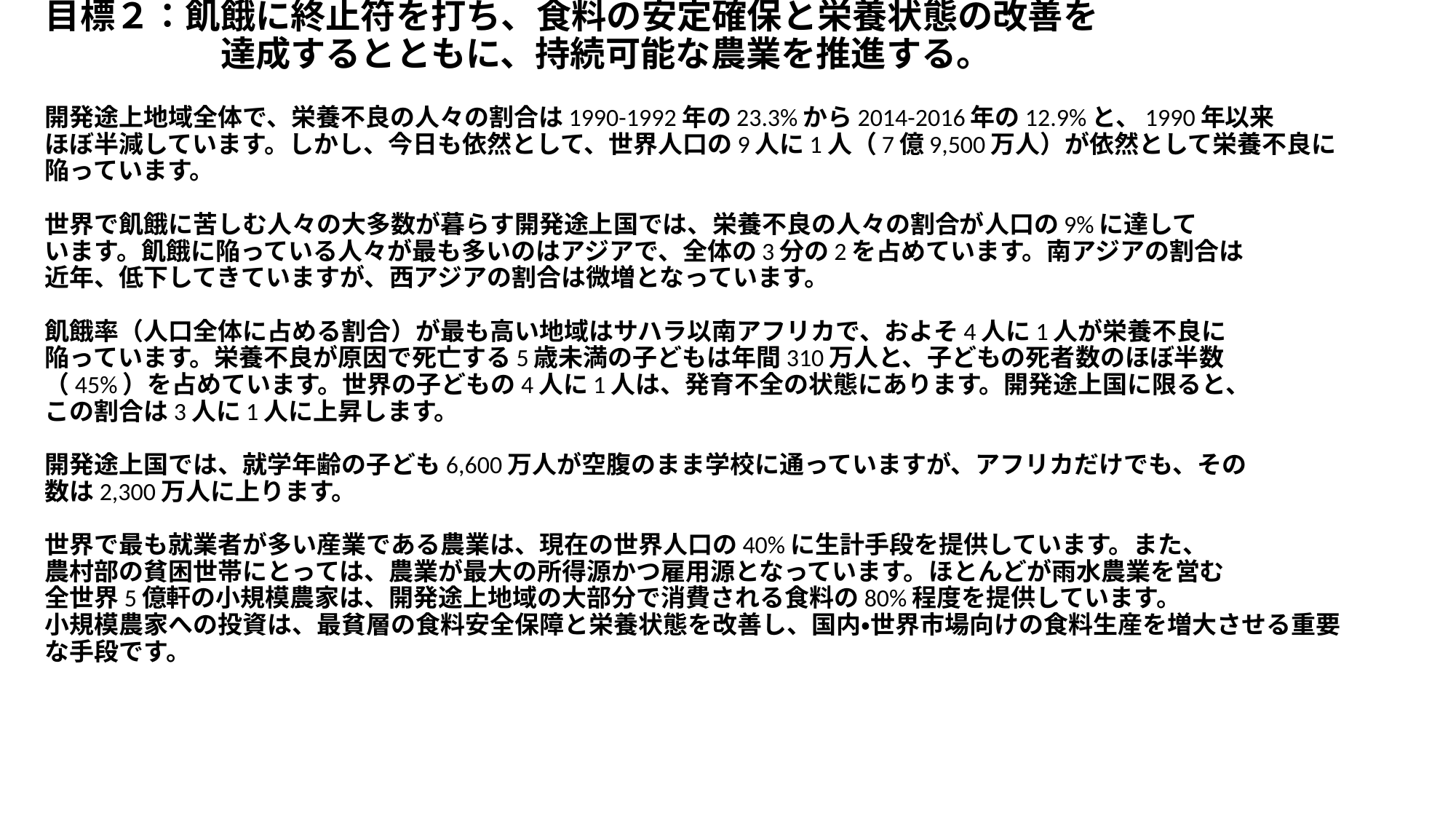

# 目標２：飢餓に終止符を打ち、食料の安定確保と栄養状態の改善を 　　　　　達成するとともに、持続可能な農業を推進する。 開発途上地域全体で、栄養不良の人々の割合は1990-1992年の23.3%から2014-2016年の12.9%と、1990年以来 ほぼ半減しています。しかし、今日も依然として、世界人口の9人に1人（7億9,500万人）が依然として栄養不良に 陥っています。 世界で飢餓に苦しむ人々の大多数が暮らす開発途上国では、栄養不良の人々の割合が人口の9%に達して います。飢餓に陥っている人々が最も多いのはアジアで、全体の3分の2を占めています。南アジアの割合は 近年、低下してきていますが、西アジアの割合は微増となっています。 飢餓率（人口全体に占める割合）が最も高い地域はサハラ以南アフリカで、およそ4人に1人が栄養不良に 陥っています。栄養不良が原因で死亡する5歳未満の子どもは年間310万人と、子どもの死者数のほぼ半数 （45%）を占めています。世界の子どもの4人に1人は、発育不全の状態にあります。開発途上国に限ると、 この割合は3人に1人に上昇します。 開発途上国では、就学年齢の子ども6,600万人が空腹のまま学校に通っていますが、アフリカだけでも、その 数は2,300万人に上ります。 世界で最も就業者が多い産業である農業は、現在の世界人口の40%に生計手段を提供しています。また、 農村部の貧困世帯にとっては、農業が最大の所得源かつ雇用源となっています。ほとんどが雨水農業を営む 全世界5億軒の小規模農家は、開発途上地域の大部分で消費される食料の80%程度を提供しています。 小規模農家への投資は、最貧層の食料安全保障と栄養状態を改善し、国内・世界市場向けの食料生産を増大させる重要な手段です。